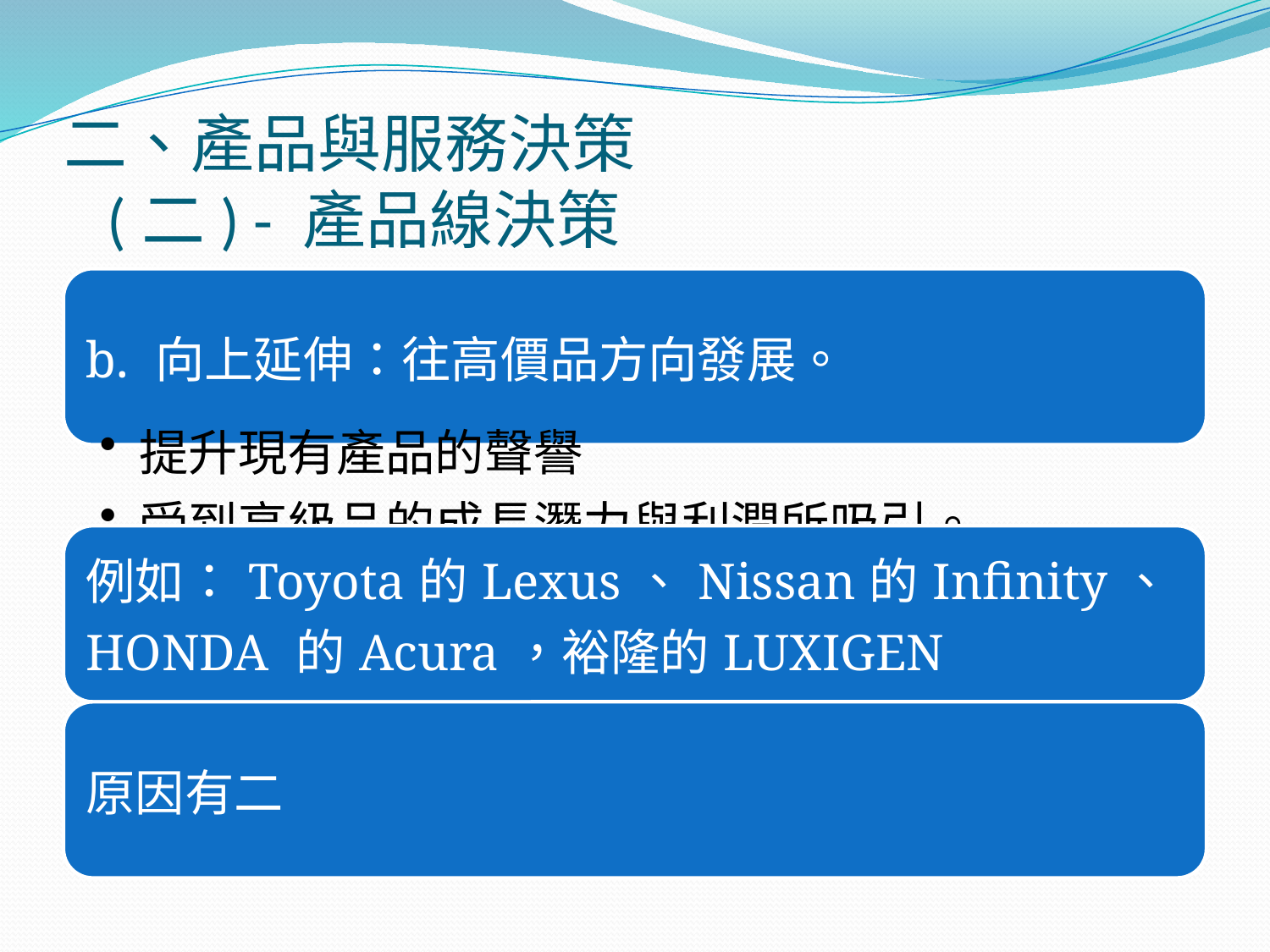

# 二、產品與服務決策 (二) - 產品線決策
b. 向上延伸：往高價品方向發展。
例如：Toyota的Lexus、Nissan的Infinity、HONDA 的Acura，裕隆的LUXIGEN
原因有二
提升現有產品的聲譽
受到高級品的成長潛力與利潤所吸引。